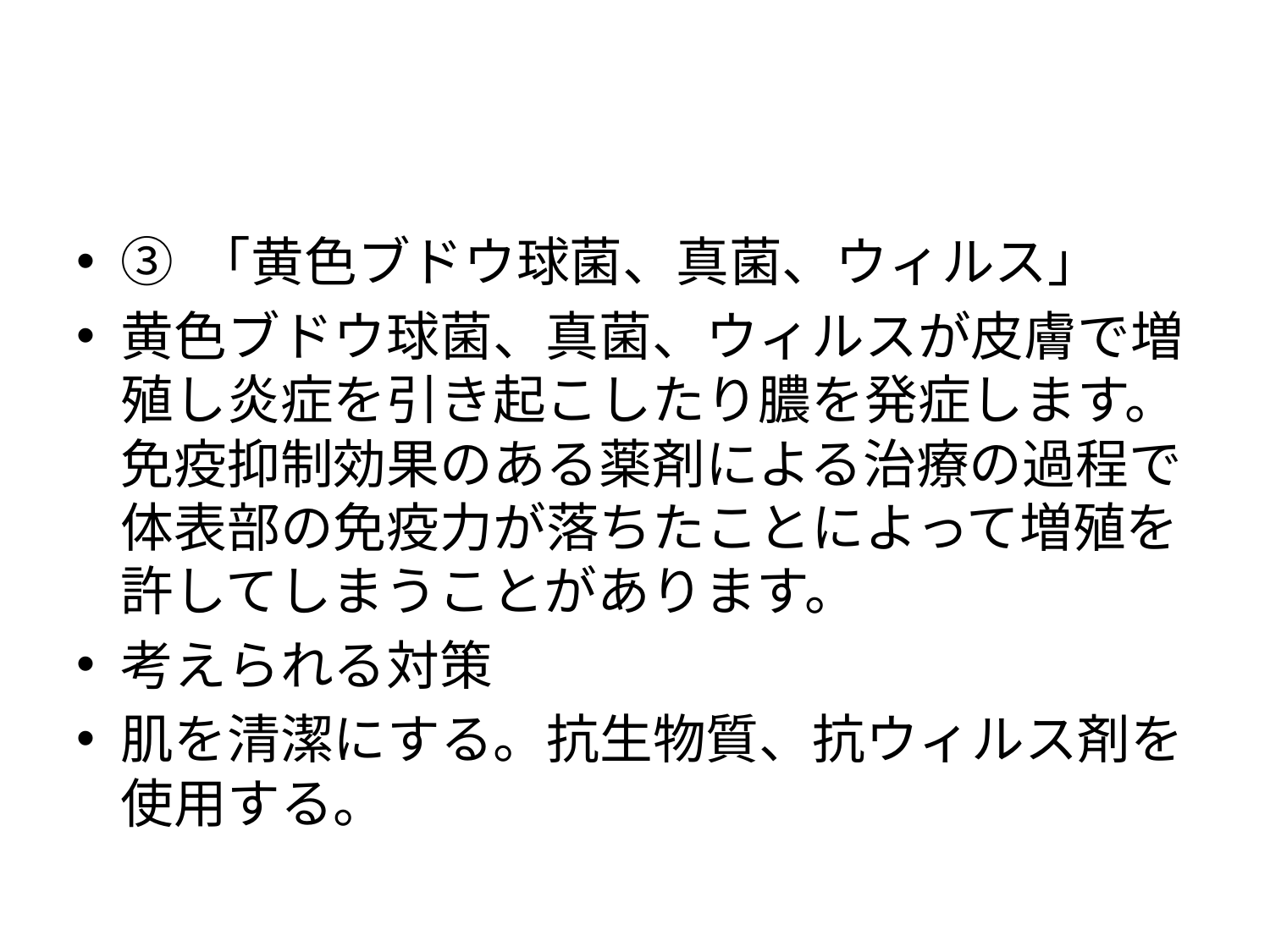

#
③ 「黄色ブドウ球菌、真菌、ウィルス」
黄色ブドウ球菌、真菌、ウィルスが皮膚で増殖し炎症を引き起こしたり膿を発症します。免疫抑制効果のある薬剤による治療の過程で体表部の免疫力が落ちたことによって増殖を許してしまうことがあります。
考えられる対策
肌を清潔にする。抗生物質、抗ウィルス剤を使用する。